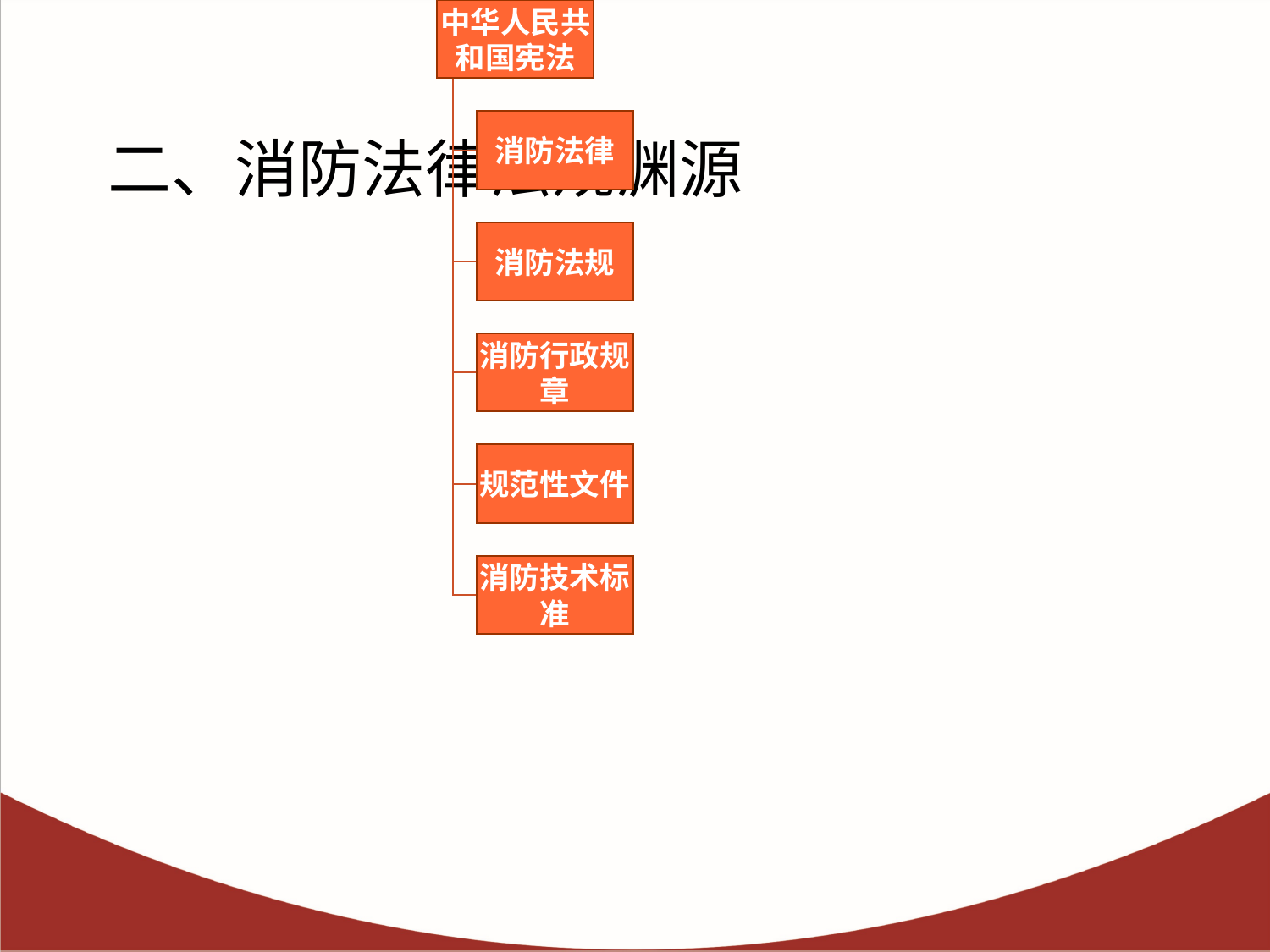

# 二、消防法律法规渊源
中华人民共和国宪法
消防法律
消防法规
消防行政规章
规范性文件
消防技术标准